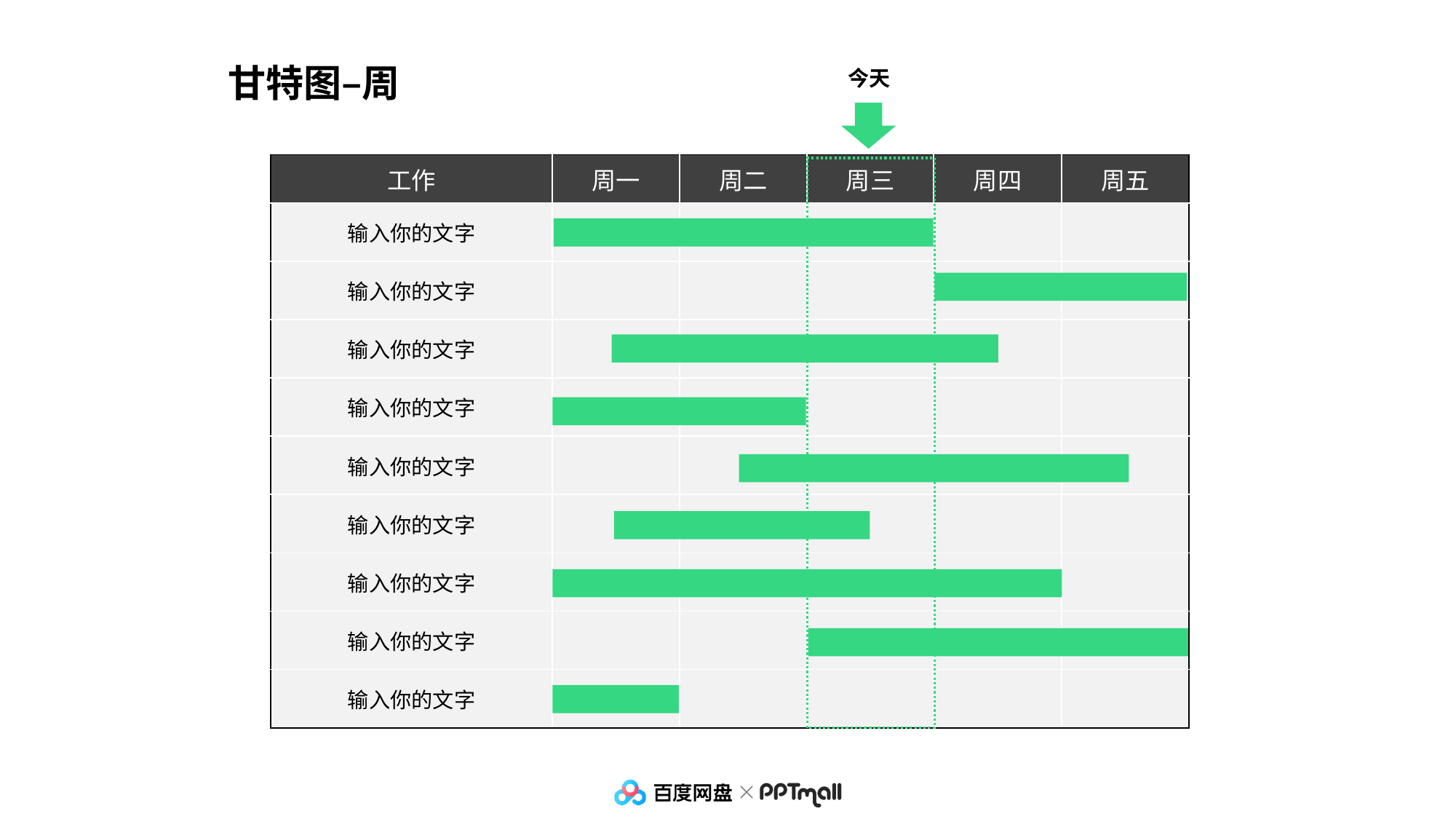

甘特图–周
今天

| 工作 | 周一 | 周二 | 周三 | 周四 | 周五 |
| --- | --- | --- | --- | --- | --- |
| 输入你的文字 |  |  |  |  |  |
| 输入你的文字 |  |  |  |  |  |
| 输入你的文字 |  |  |  |  |  |
| 输入你的文字 |  |  |  |  |  |
| 输入你的文字 |  |  |  |  |  |
| 输入你的文字 |  |  |  |  |  |
| 输入你的文字 |  |  |  |  |  |
| 输入你的文字 |  |  |  |  |  |
| 输入你的文字 |  |  |  |  |  |